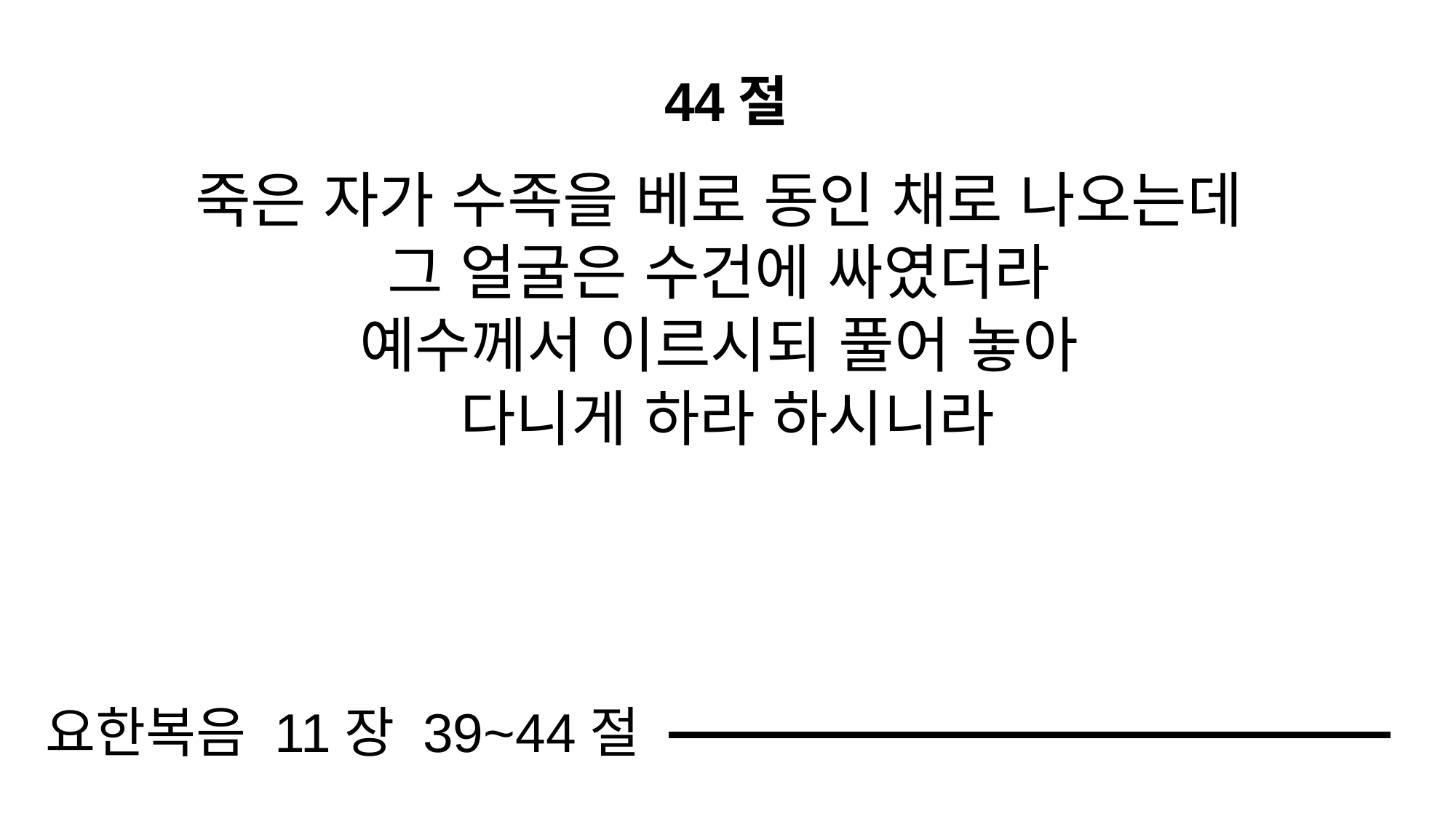

44절
죽은 자가 수족을 베로 동인 채로 나오는데
그 얼굴은 수건에 싸였더라
예수께서 이르시되 풀어 놓아
다니게 하라 하시니라
요한복음 11장 39~44절